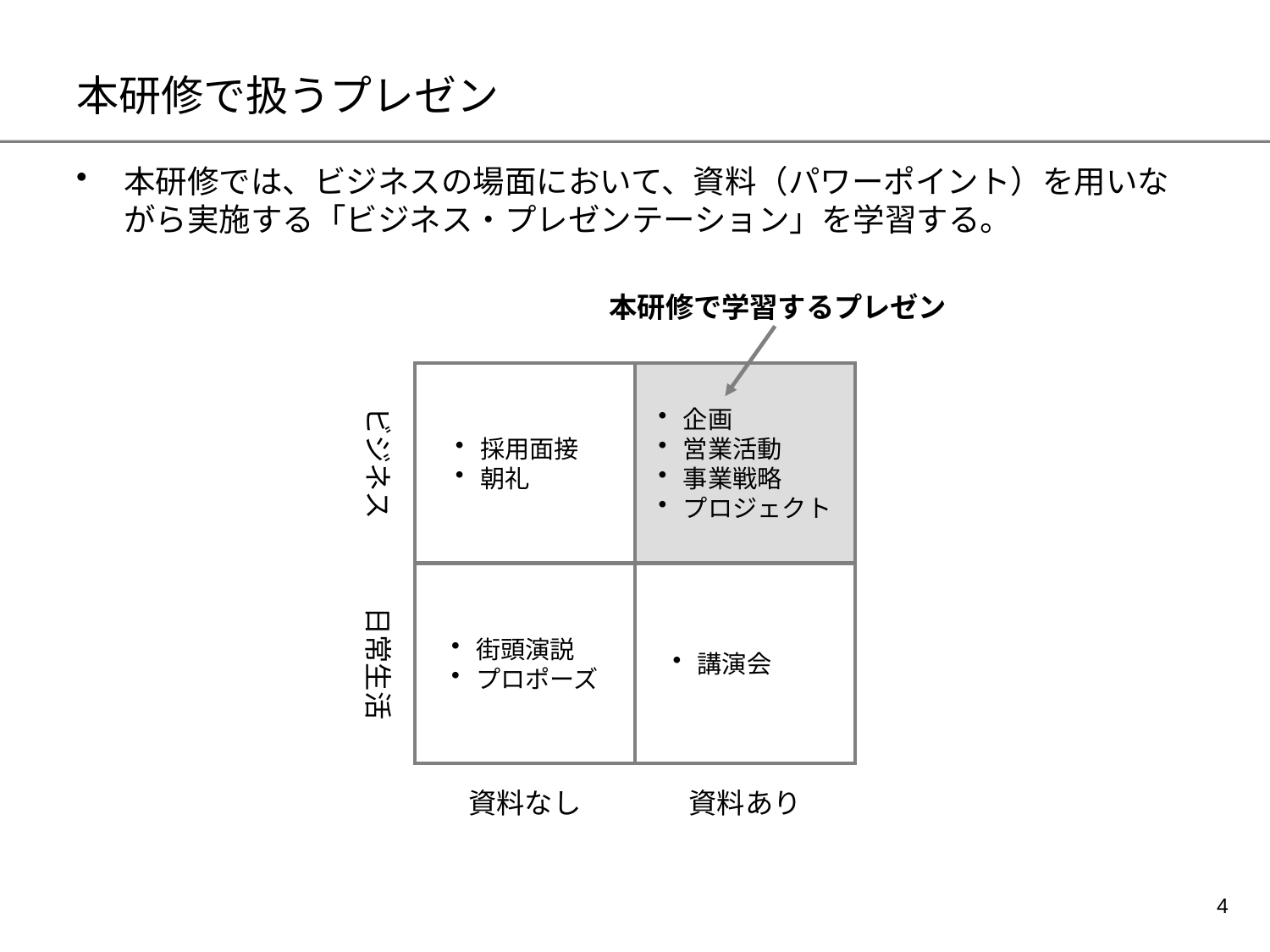

# 本研修で扱うプレゼン
本研修では、ビジネスの場面において、資料（パワーポイント）を用いながら実施する「ビジネス・プレゼンテーション」を学習する。
本研修で学習するプレゼン

企画
営業活動
事業戦略
プロジェクト
ビジネス
採用面接
朝礼

日常生活
街頭演説
プロポーズ
講演会
資料なし
資料あり
4